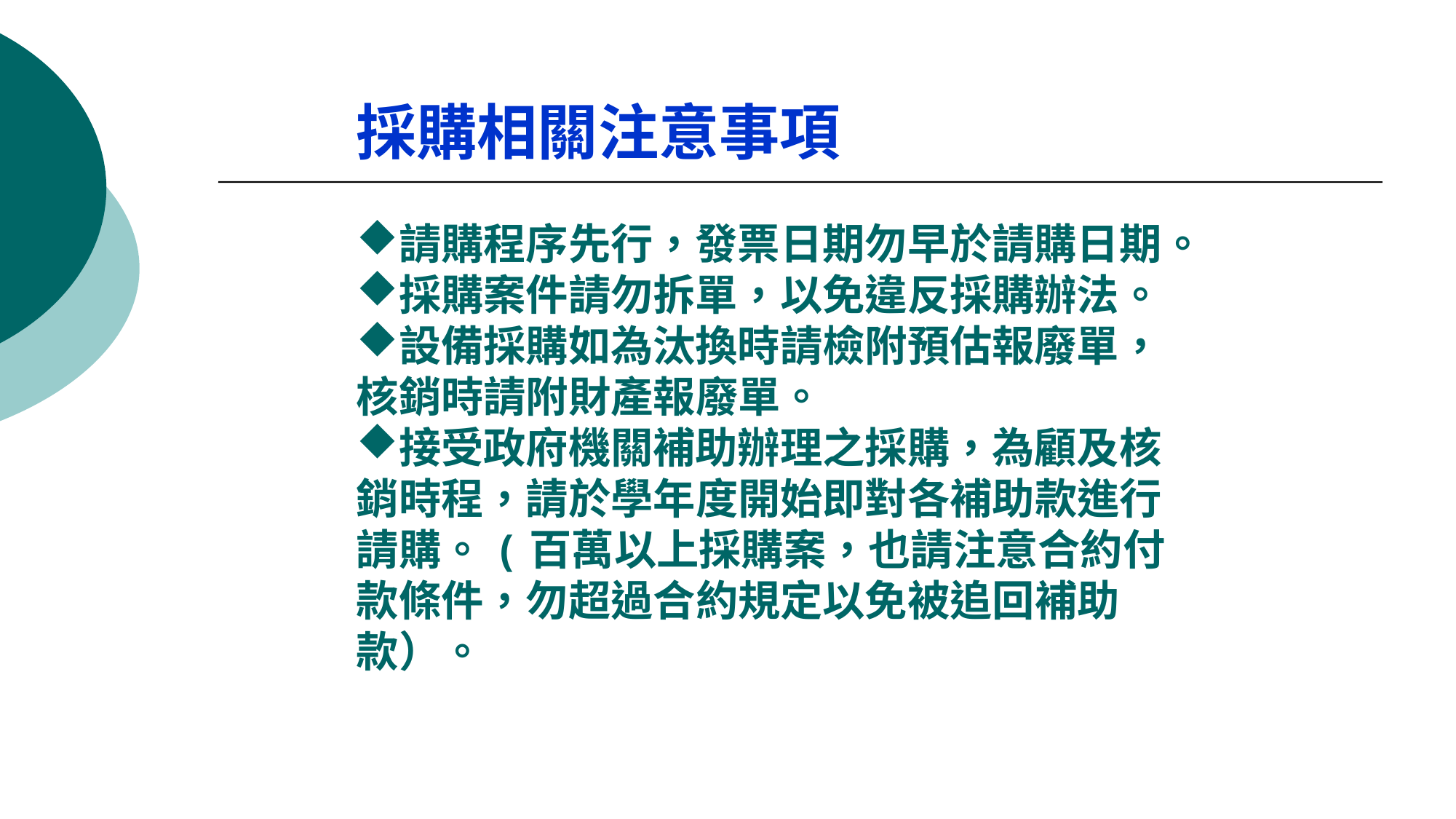

採購相關注意事項
請購程序先行，發票日期勿早於請購日期。
採購案件請勿拆單，以免違反採購辦法。
設備採購如為汰換時請檢附預估報廢單，核銷時請附財產報廢單。
接受政府機關補助辦理之採購，為顧及核銷時程，請於學年度開始即對各補助款進行請購。(百萬以上採購案，也請注意合約付款條件，勿超過合約規定以免被追回補助款）。